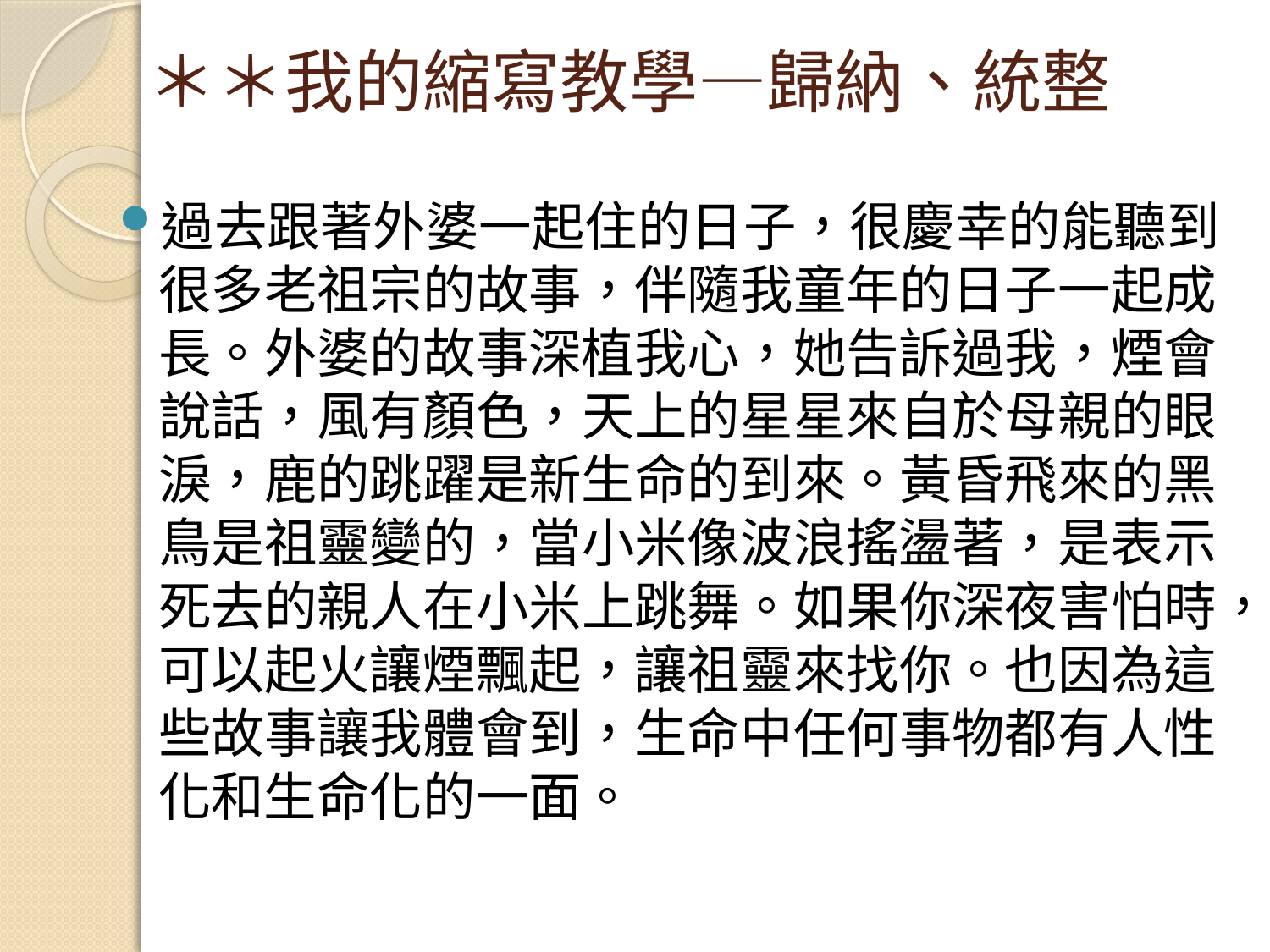

＊＊我的縮寫教學—歸納、統整
過去跟著外婆一起住的日子，很慶幸的能聽到很多老祖宗的故事，伴隨我童年的日子一起成長。外婆的故事深植我心，她告訴過我，煙會說話，風有顏色，天上的星星來自於母親的眼淚，鹿的跳躍是新生命的到來。黃昏飛來的黑鳥是祖靈變的，當小米像波浪搖盪著，是表示死去的親人在小米上跳舞。如果你深夜害怕時，可以起火讓煙飄起，讓祖靈來找你。也因為這些故事讓我體會到，生命中任何事物都有人性化和生命化的一面。